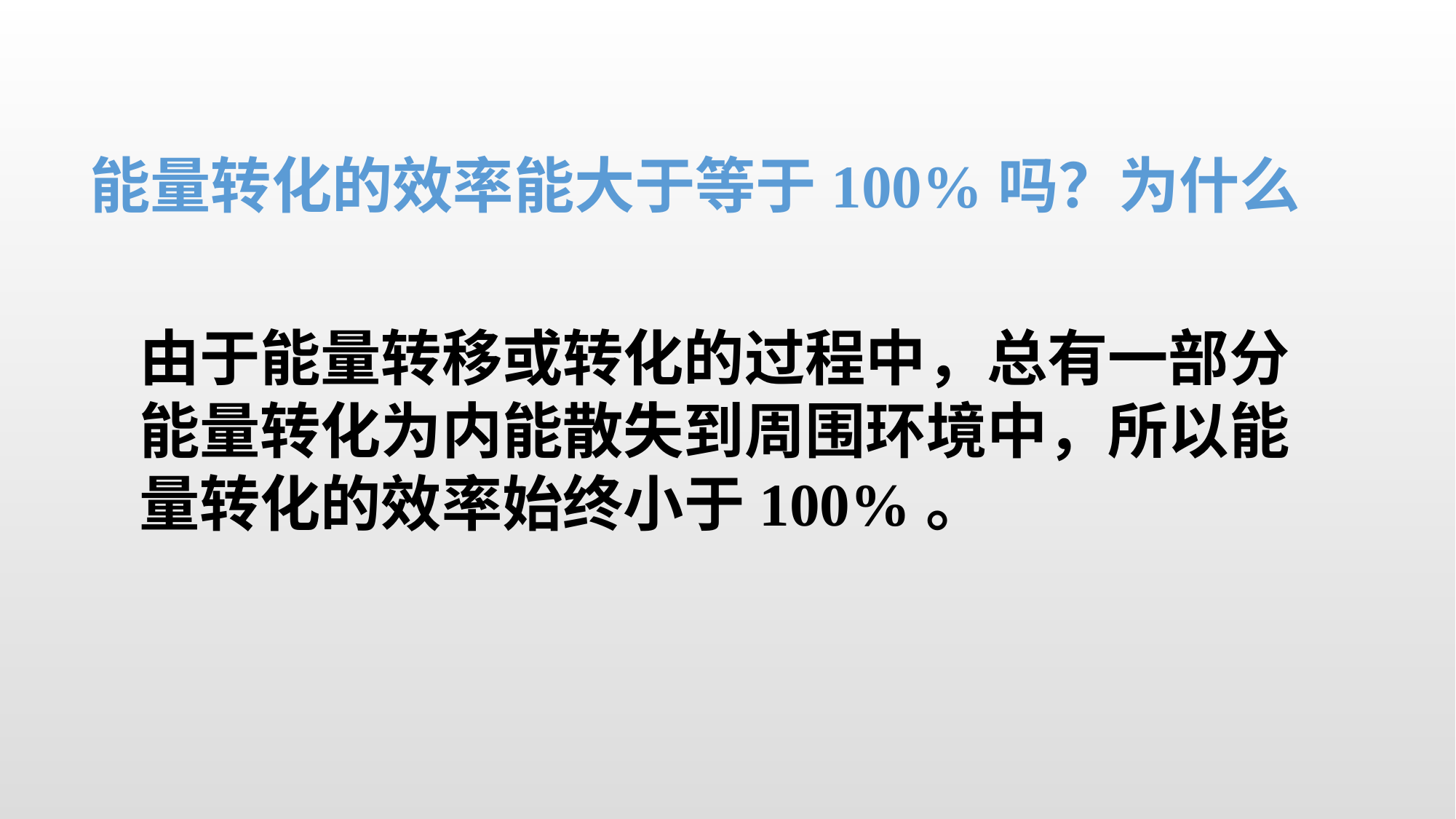

能量转化的效率能大于等于100%吗？为什么

由于能量转移或转化的过程中，总有一部分能量转化为内能散失到周围环境中，所以能量转化的效率始终小于100%。